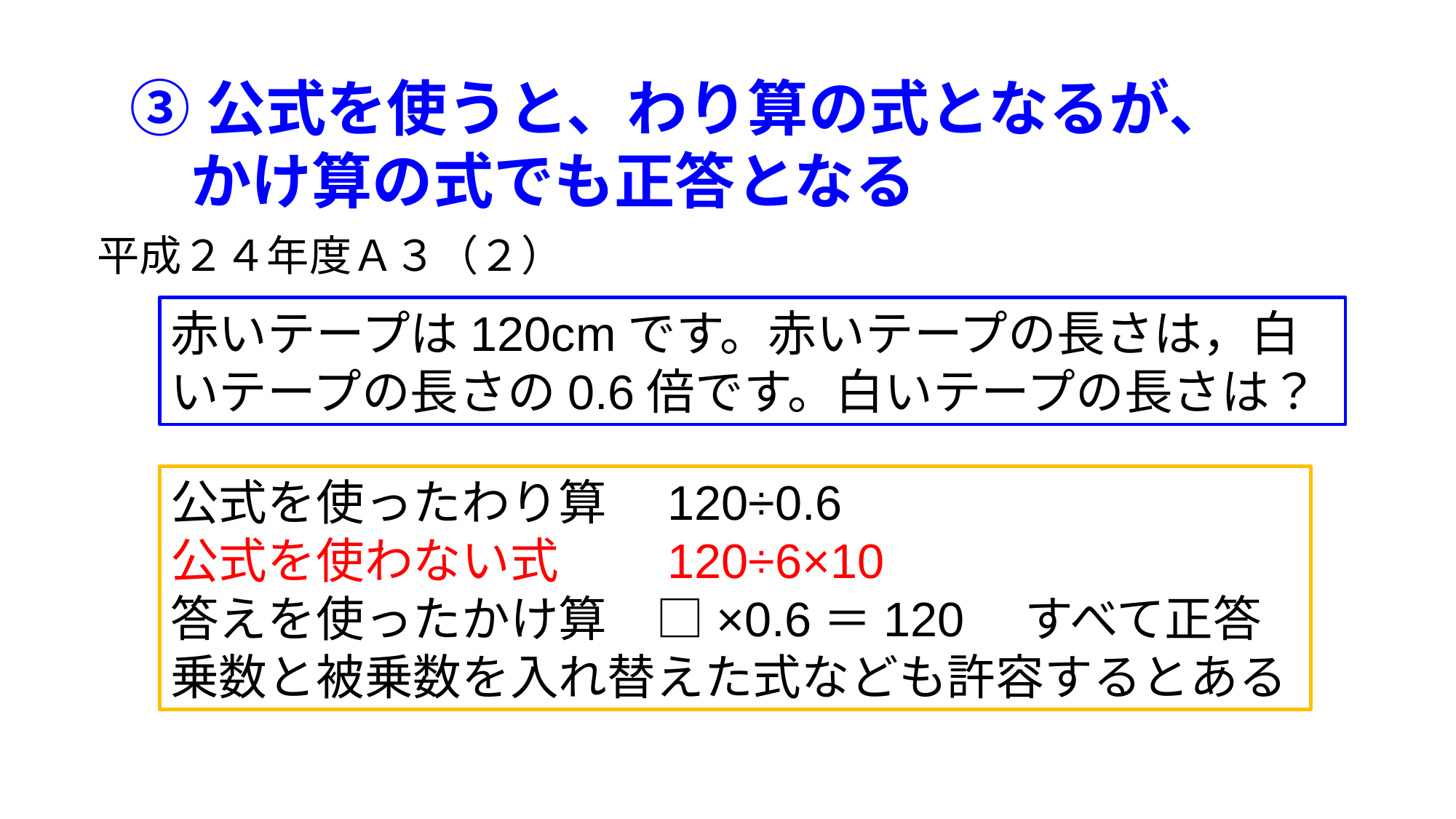

③公式を使うと、わり算の式となるが、
　かけ算の式でも正答となる
平成２４年度Ａ３（２）
赤いテープは120cmです。赤いテープの長さは，白いテープの長さの0.6倍です。白いテープの長さは？
公式を使ったわり算　120÷0.6
公式を使わない式　　120÷6×10
答えを使ったかけ算　□×0.6＝120　すべて正答
乗数と被乗数を入れ替えた式なども許容するとある